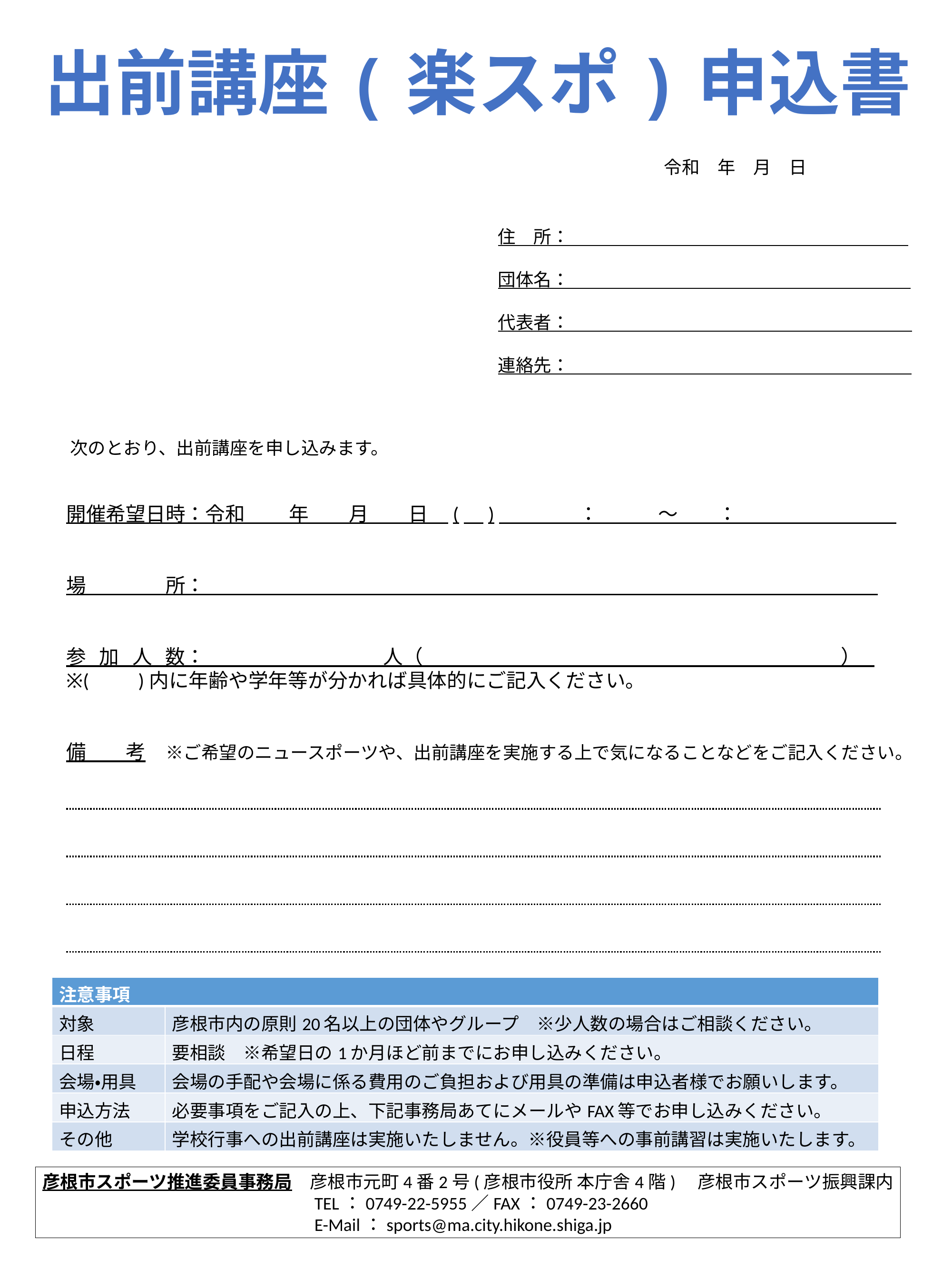

出前講座(楽スポ)申込書
令和　年　月　日
住　所：

団体名：

代表者：

連絡先：
　次のとおり、出前講座を申し込みます。
開催希望日時：令和　 　年　　月　　日　(　)　　　　：　　　～　　：

場　　　　所：

参   加   人   数：　                                    人（　                                                                             　　　）
※(　　)内に年齢や学年等が分かれば具体的にご記入ください。

備　　考　※ご希望のニュースポーツや、出前講座を実施する上で気になることなどをご記入ください。

| 注意事項 |  |
| --- | --- |
| 対象 | 彦根市内の原則20名以上の団体やグループ　※少人数の場合はご相談ください。 |
| 日程 | 要相談　※希望日の1か月ほど前までにお申し込みください。 |
| 会場・用具 | 会場の手配や会場に係る費用のご負担および用具の準備は申込者様でお願いします。 |
| 申込方法 | 必要事項をご記入の上、下記事務局あてにメールやFAX等でお申し込みください。 |
| その他 | 学校行事への出前講座は実施いたしません。※役員等への事前講習は実施いたします。 |
彦根市スポーツ推進委員事務局　彦根市元町4番2号(彦根市役所 本庁舎4階)　彦根市スポーツ振興課内
　　　　　　　　　　　　　　　TEL：0749-22-5955／FAX：0749-23-2660
　　　　　　　　　　　　　　　E-Mail：sports@ma.city.hikone.shiga.jp